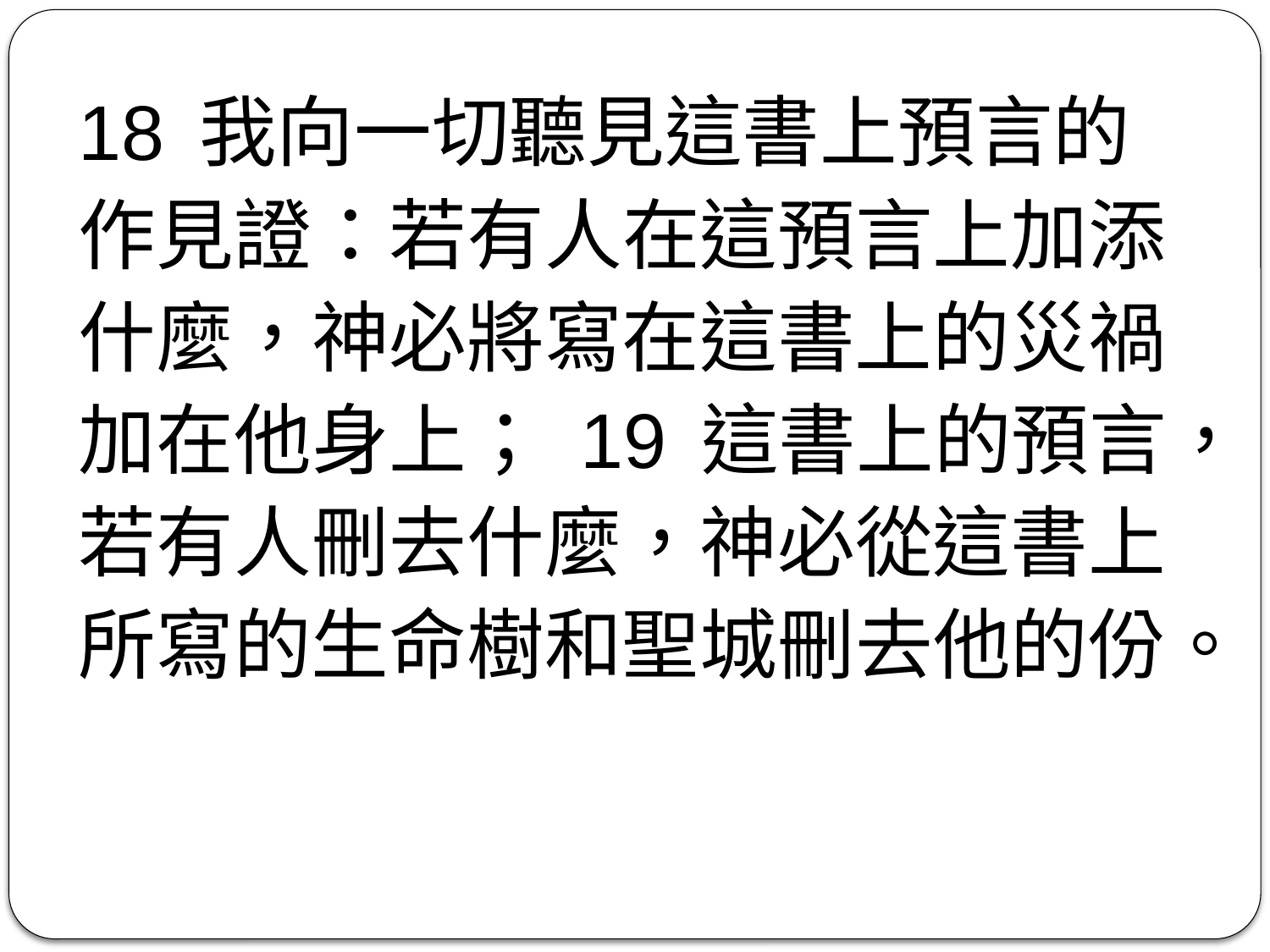

18 我向一切聽見這書上預言的作見證：若有人在這預言上加添什麼，神必將寫在這書上的災禍加在他身上； 19 這書上的預言，若有人刪去什麼，神必從這書上所寫的生命樹和聖城刪去他的份。